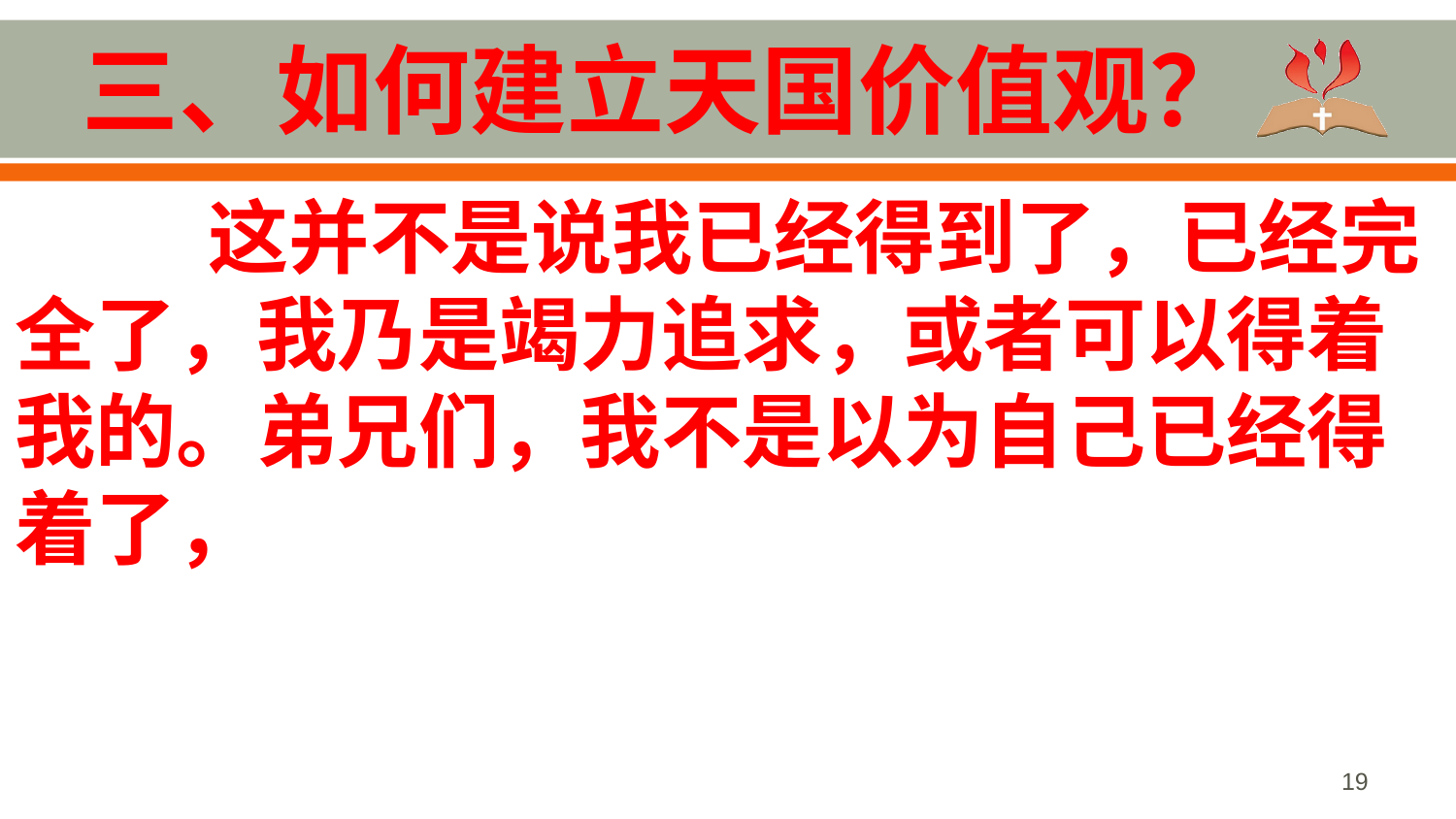

# 三、如何建立天国价值观？
      这并不是说我已经得到了，已经完全了，我乃是竭力追求，或者可以得着我的。弟兄们，我不是以为自己已经得着了，

19